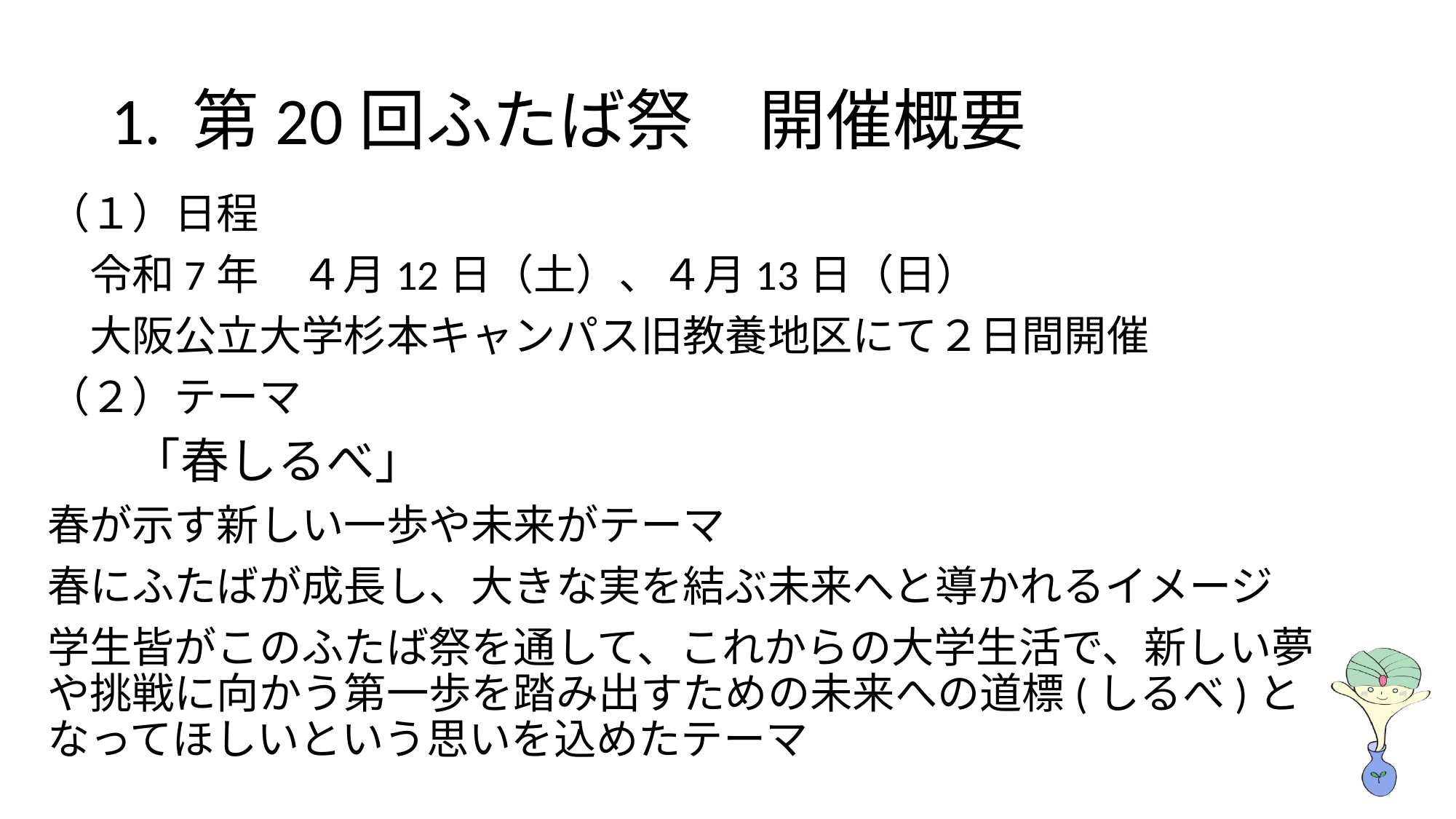

# 1. 第20回ふたば祭　開催概要
（１）日程
　令和7年　４月12日（土）、４月13日（日）
　大阪公立大学杉本キャンパス旧教養地区にて２日間開催
（２）テーマ
　　「春しるべ」
春が示す新しい一歩や未来がテーマ
春にふたばが成長し、大きな実を結ぶ未来へと導かれるイメージ
学生皆がこのふたば祭を通して、これからの大学生活で、新しい夢や挑戦に向かう第一歩を踏み出すための未来への道標(しるべ)となってほしいという思いを込めたテーマ